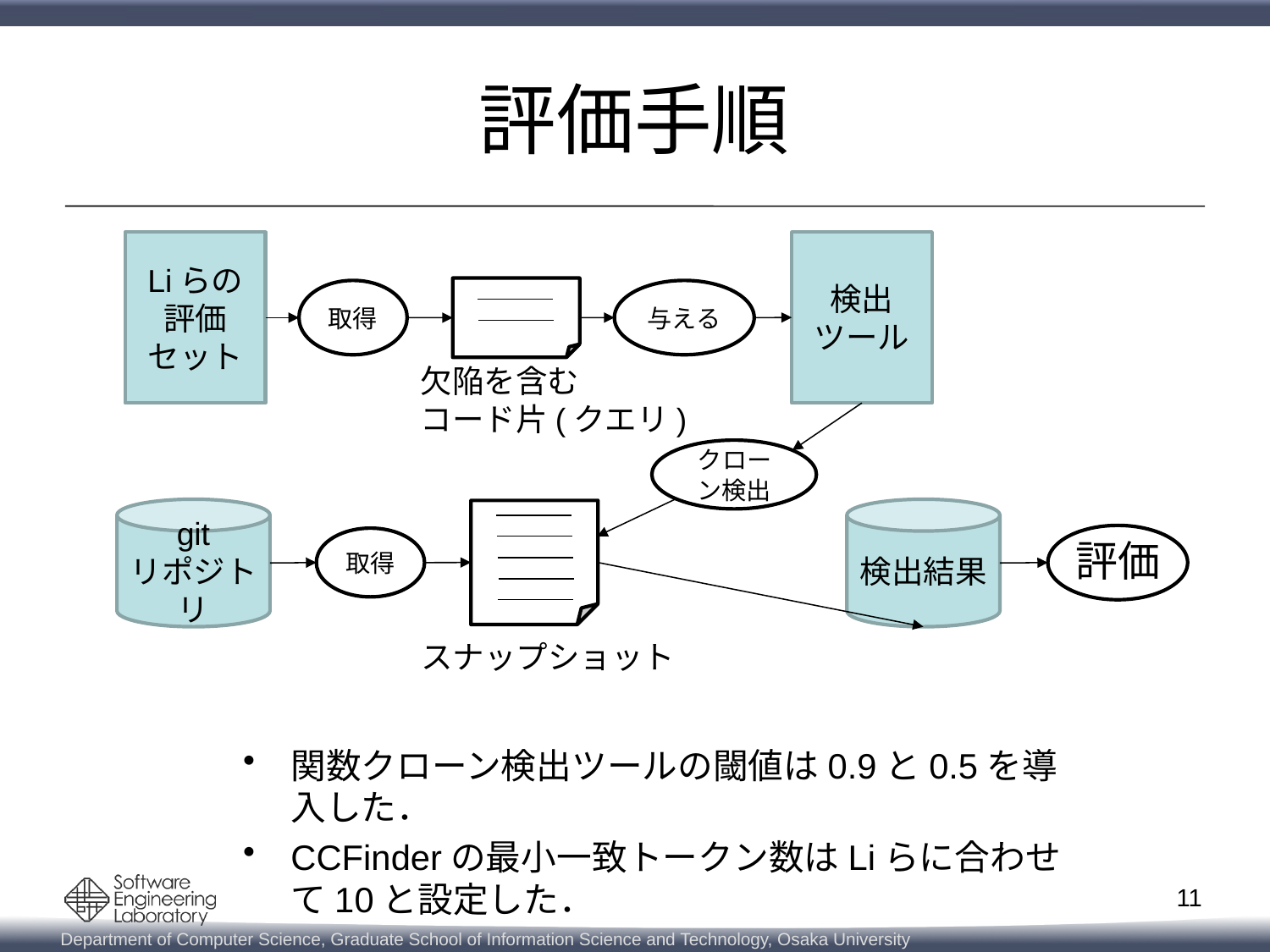

# 評価手順
検出ツール
Liらの
評価セット

取得
与える
欠陥を含む
コード片(クエリ)
クローン検出
git
リポジトリ
検出結果

評価
取得
スナップショット
関数クローン検出ツールの閾値は0.9と0.5を導入した．
CCFinderの最小一致トークン数はLiらに合わせて10と設定した．
11